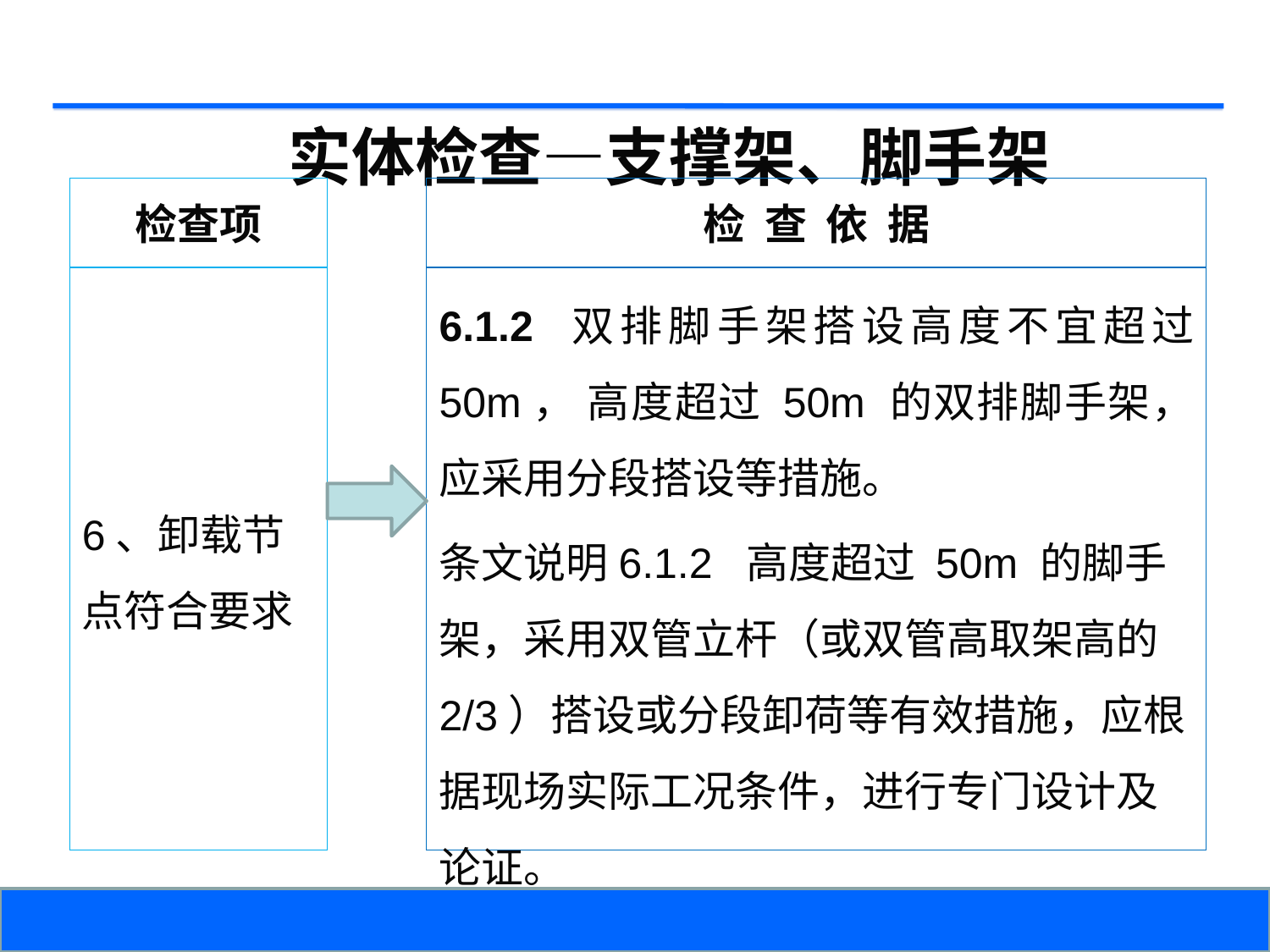

实体检查—支撑架、脚手架
检查项
检  查  依  据
6、卸载节点符合要求
6.1.2	双排脚手架搭设高度不宜超过 50m， 高度超过 50m 的双排脚手架，应采用分段搭设等措施。
条文说明6.1.2  高度超过 50m 的脚手架，采用双管立杆（或双管高取架高的 2/3）搭设或分段卸荷等有效措施，应根据现场实际工况条件，进行专门设计及论证。